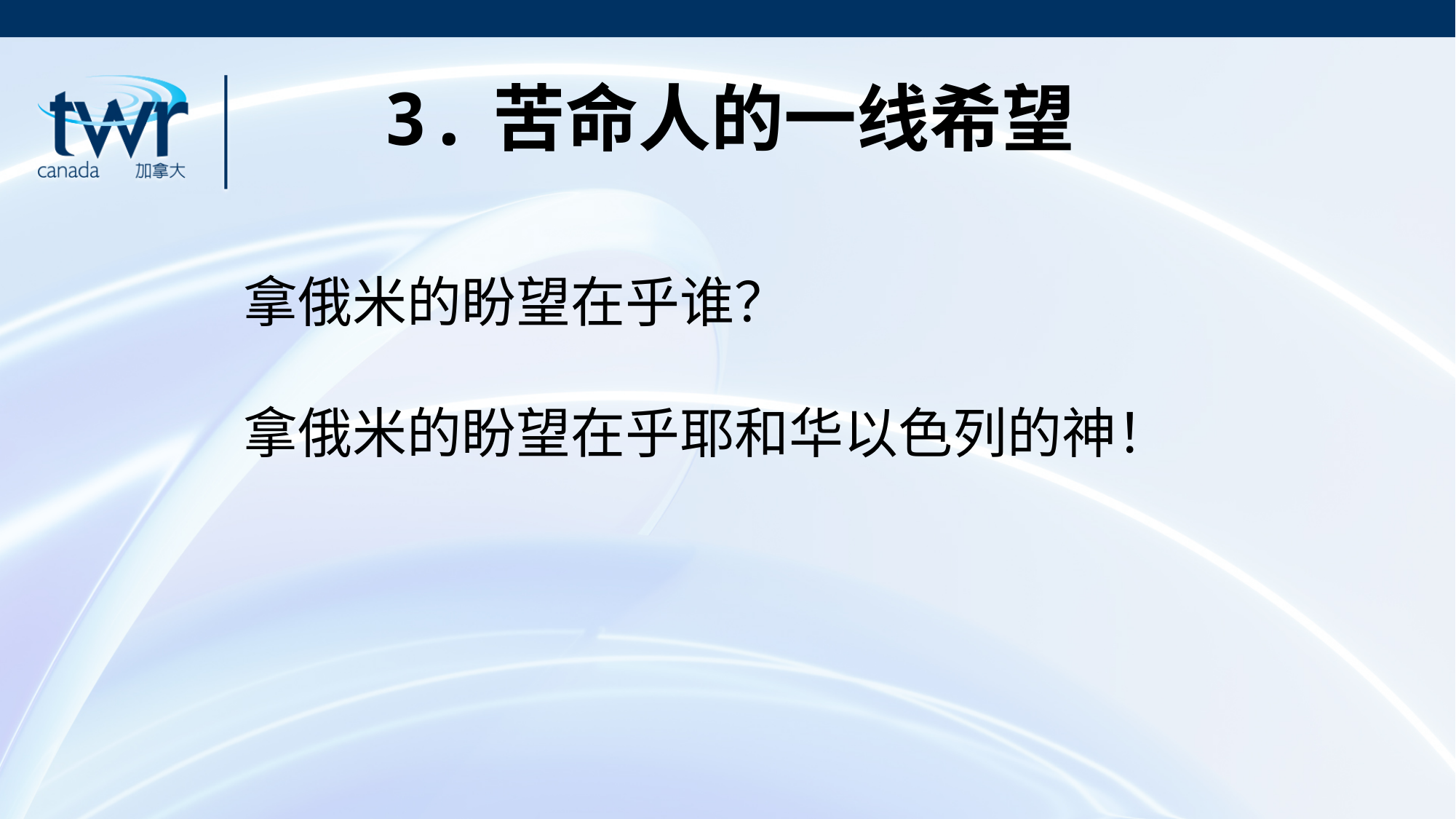

3.	苦命人的一线希望
拿俄米的盼望在乎谁？

拿俄米的盼望在乎耶和华以色列的神！